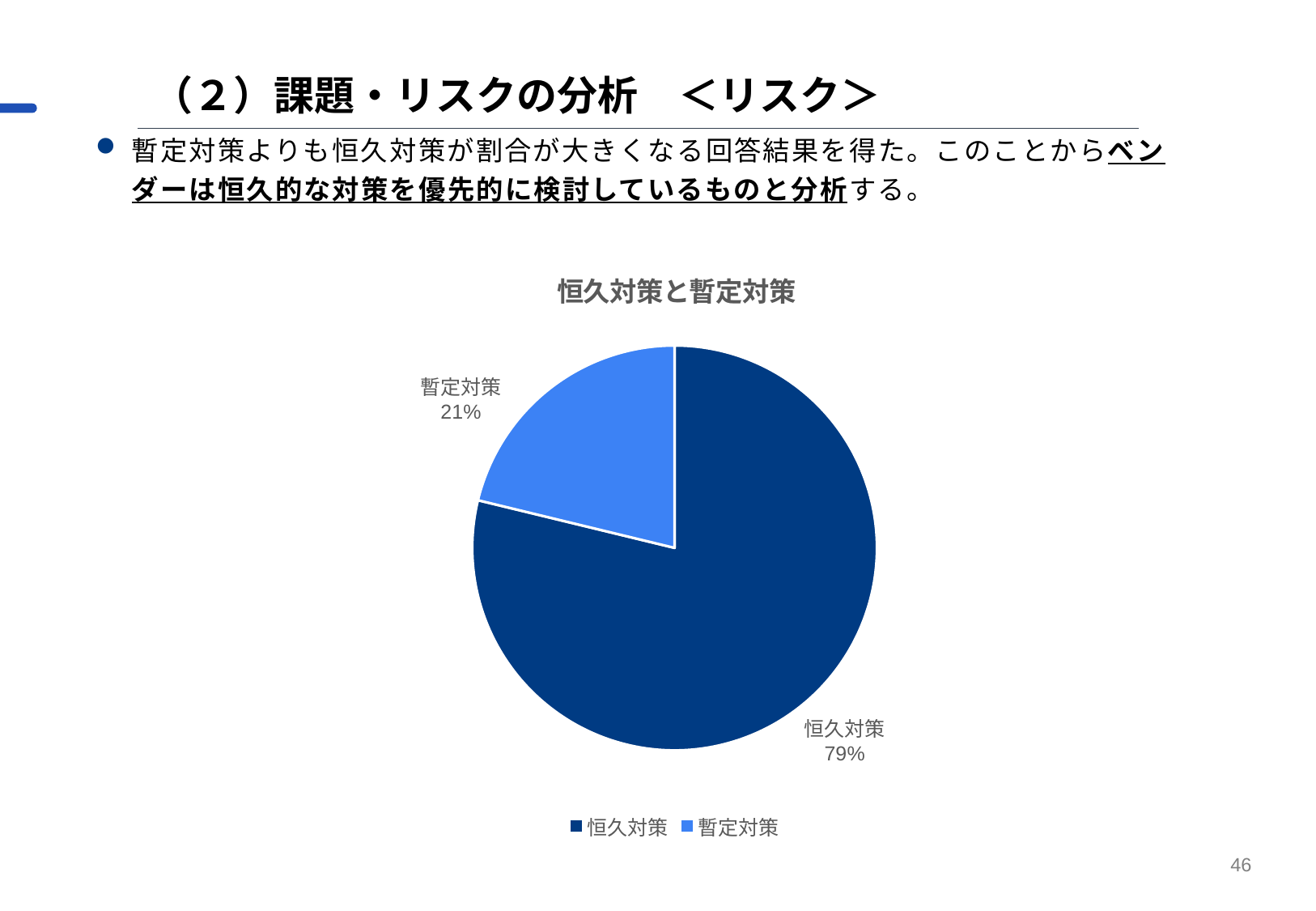

（２）課題・リスクの分析　＜リスク＞
暫定対策よりも恒久対策が割合が大きくなる回答結果を得た。このことからベンダーは恒久的な対策を優先的に検討しているものと分析する。

### Chart: 恒久対策と暫定対策

| Category |  |
|---|---|
| 恒久対策 | 26.0 |
| 暫定対策 | 7.0 |
46